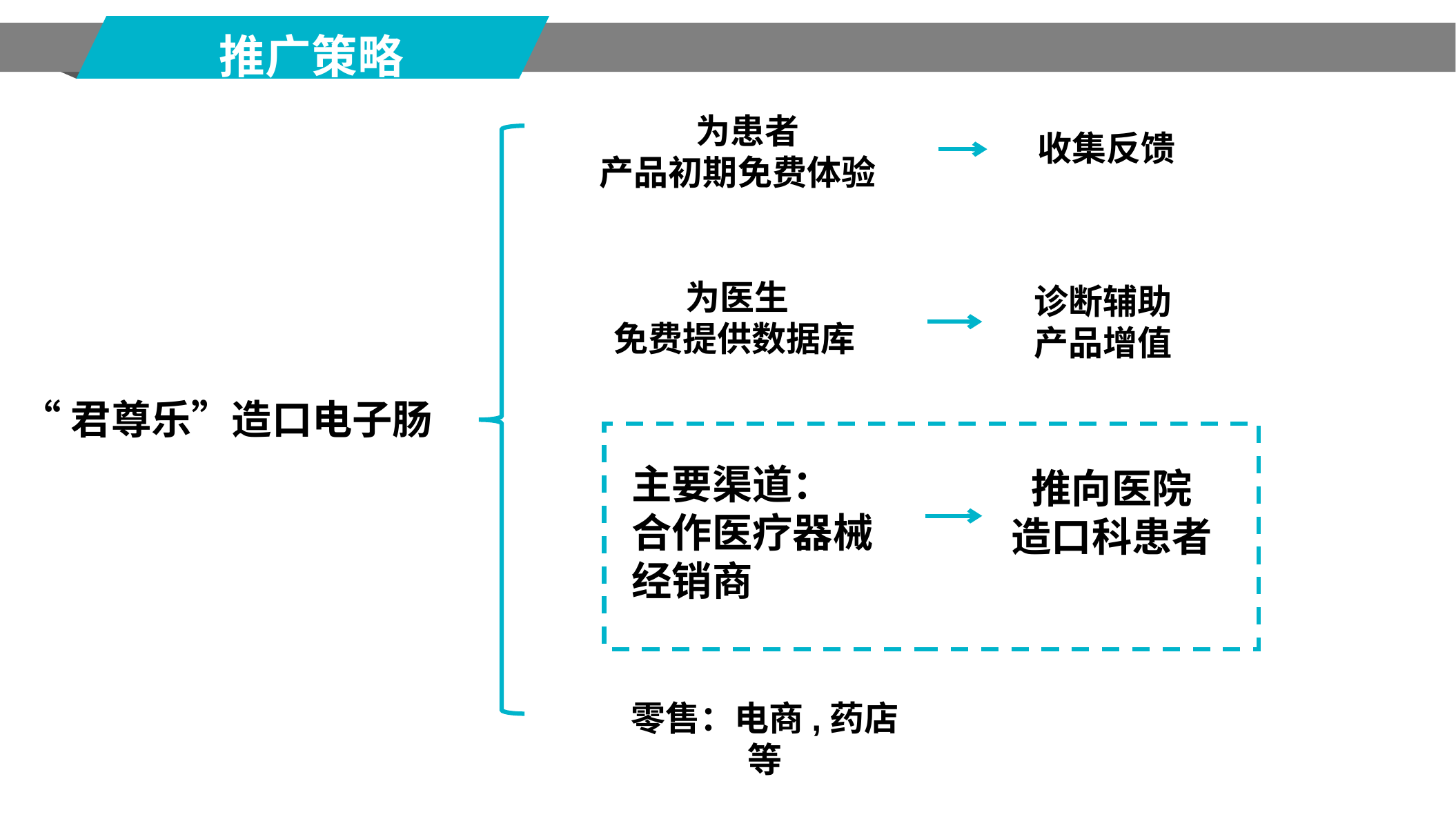

推广策略

为患者
产品初期免费体验
收集反馈

为医生
免费提供数据库
诊断辅助
产品增值
“君尊乐”造口电子肠

主要渠道：
合作医疗器械
经销商
推向医院
造口科患者

零售：电商,药店等